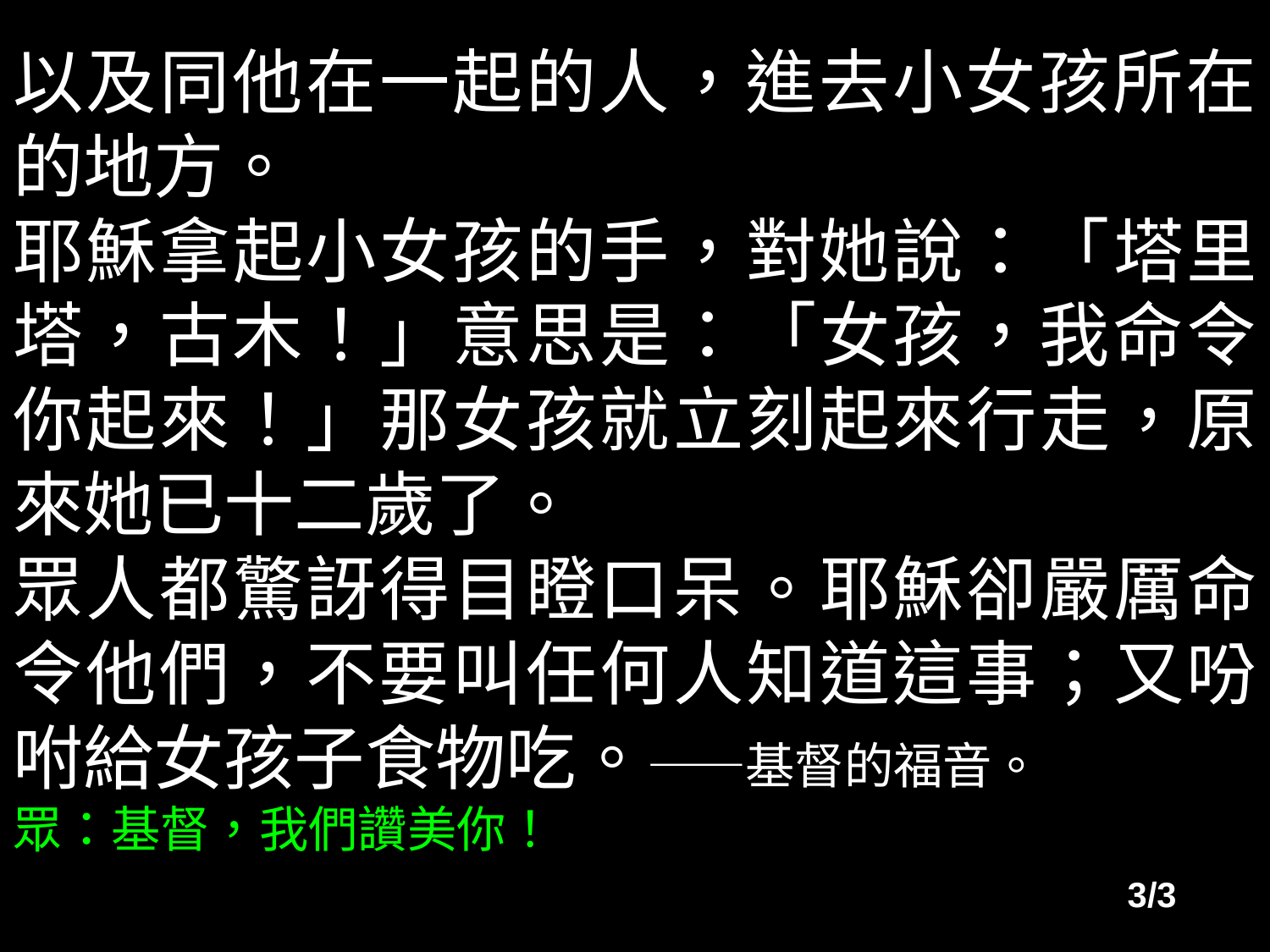

以及同他在一起的人，進去小女孩所在的地方。
耶穌拿起小女孩的手，對她說：「塔里塔，古木！」意思是：「女孩，我命令你起來！」那女孩就立刻起來行走，原來她已十二歲了。
眾人都驚訝得目瞪口呆。耶穌卻嚴厲命令他們，不要叫任何人知道這事；又吩咐給女孩子食物吃。——基督的福音。
眾：基督，我們讚美你！

3/3